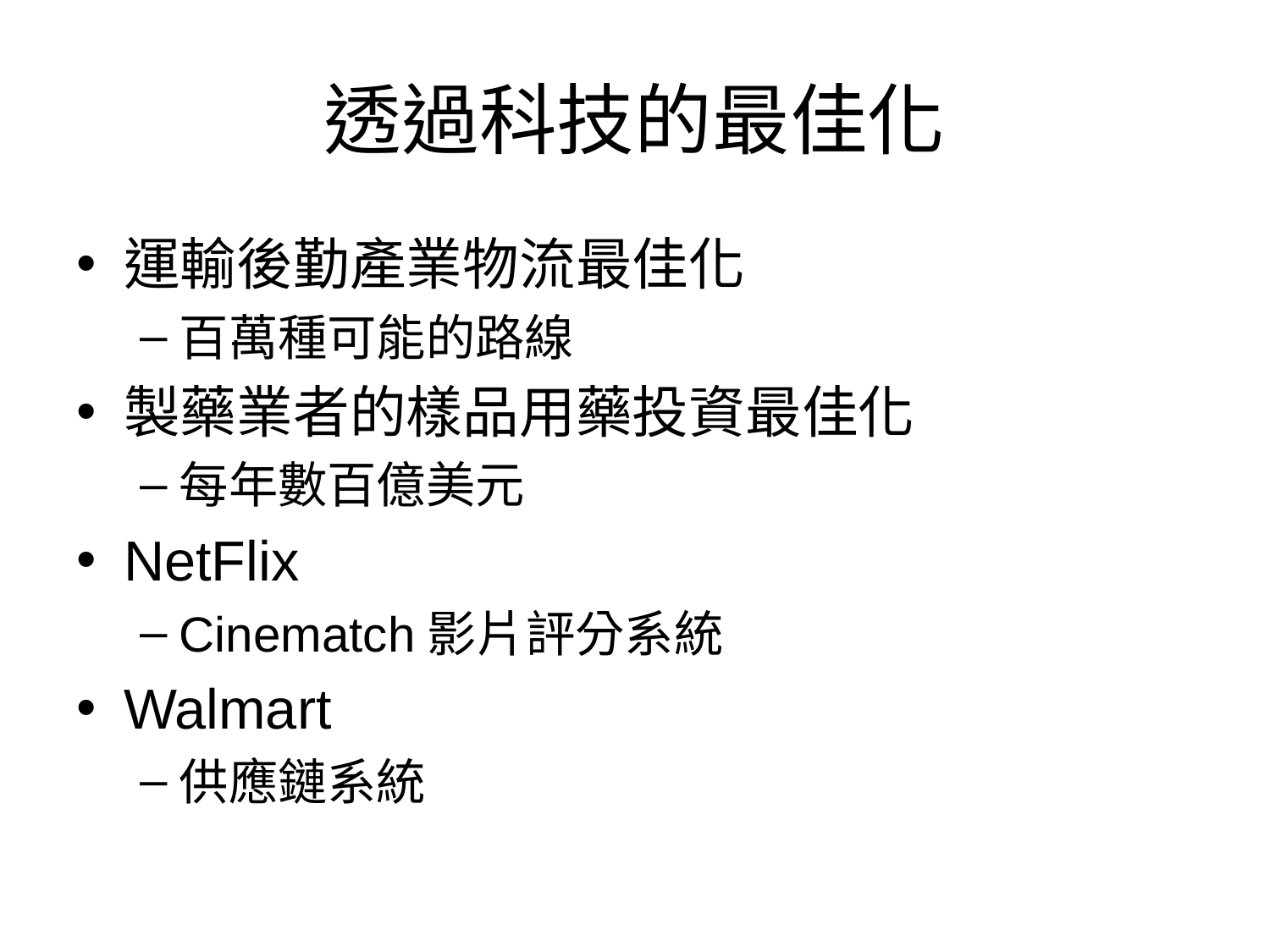

# 透過科技的最佳化
運輸後勤產業物流最佳化
百萬種可能的路線
製藥業者的樣品用藥投資最佳化
每年數百億美元
NetFlix
Cinematch影片評分系統
Walmart
供應鏈系統